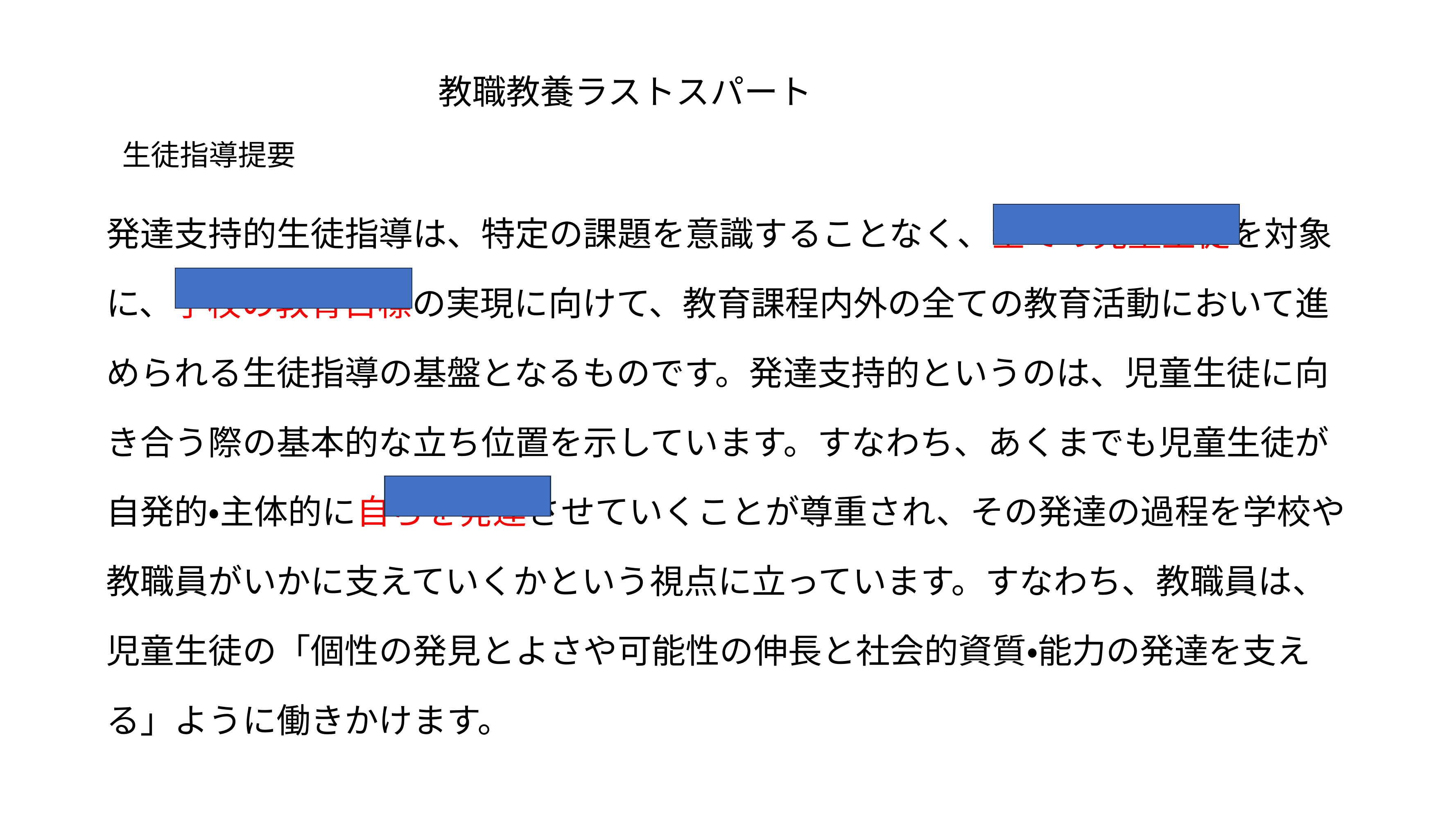

# 教職教養ラストスパート
生徒指導提要
発達支持的生徒指導は、特定の課題を意識することなく、全ての児童生徒を対象に、学校の教育目標の実現に向けて、教育課程内外の全ての教育活動において進められる生徒指導の基盤となるものです。発達支持的というのは、児童生徒に向き合う際の基本的な立ち位置を示しています。すなわち、あくまでも児童生徒が自発的・主体的に自らを発達させていくことが尊重され、その発達の過程を学校や教職員がいかに支えていくかという視点に立っています。すなわち、教職員は、児童生徒の「個性の発見とよさや可能性の伸長と社会的資質・能力の発達を支える」ように働きかけます。